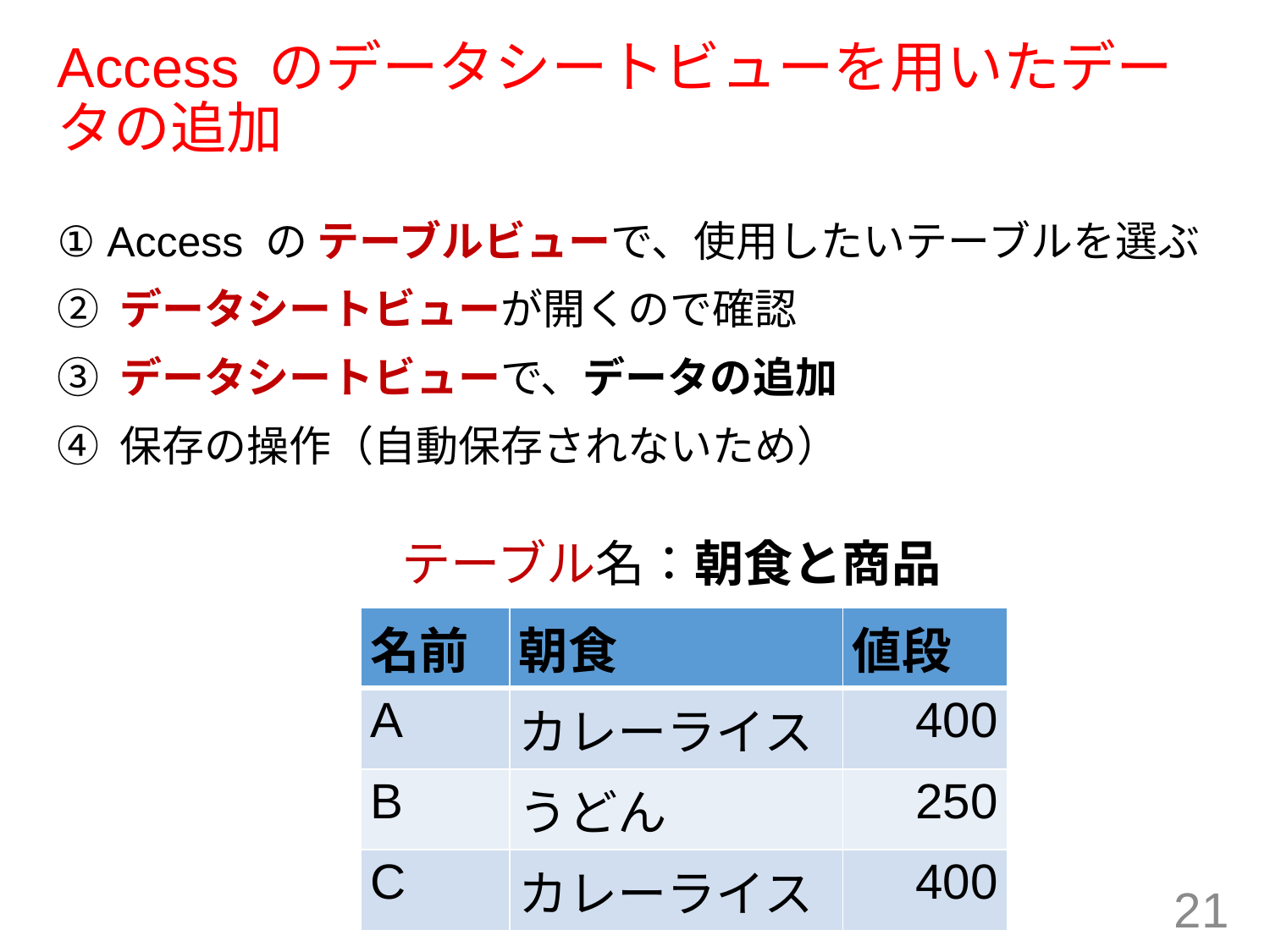

# Access のデータシートビューを用いたデータの追加
① Access の テーブルビューで、使用したいテーブルを選ぶ
② データシートビューが開くので確認
③ データシートビューで、データの追加
④ 保存の操作（自動保存されないため）
テーブル名：朝食と商品
| 名前 | 朝食 | 値段 |
| --- | --- | --- |
| A | カレーライス | 400 |
| B | うどん | 250 |
| C | カレーライス | 400 |
21